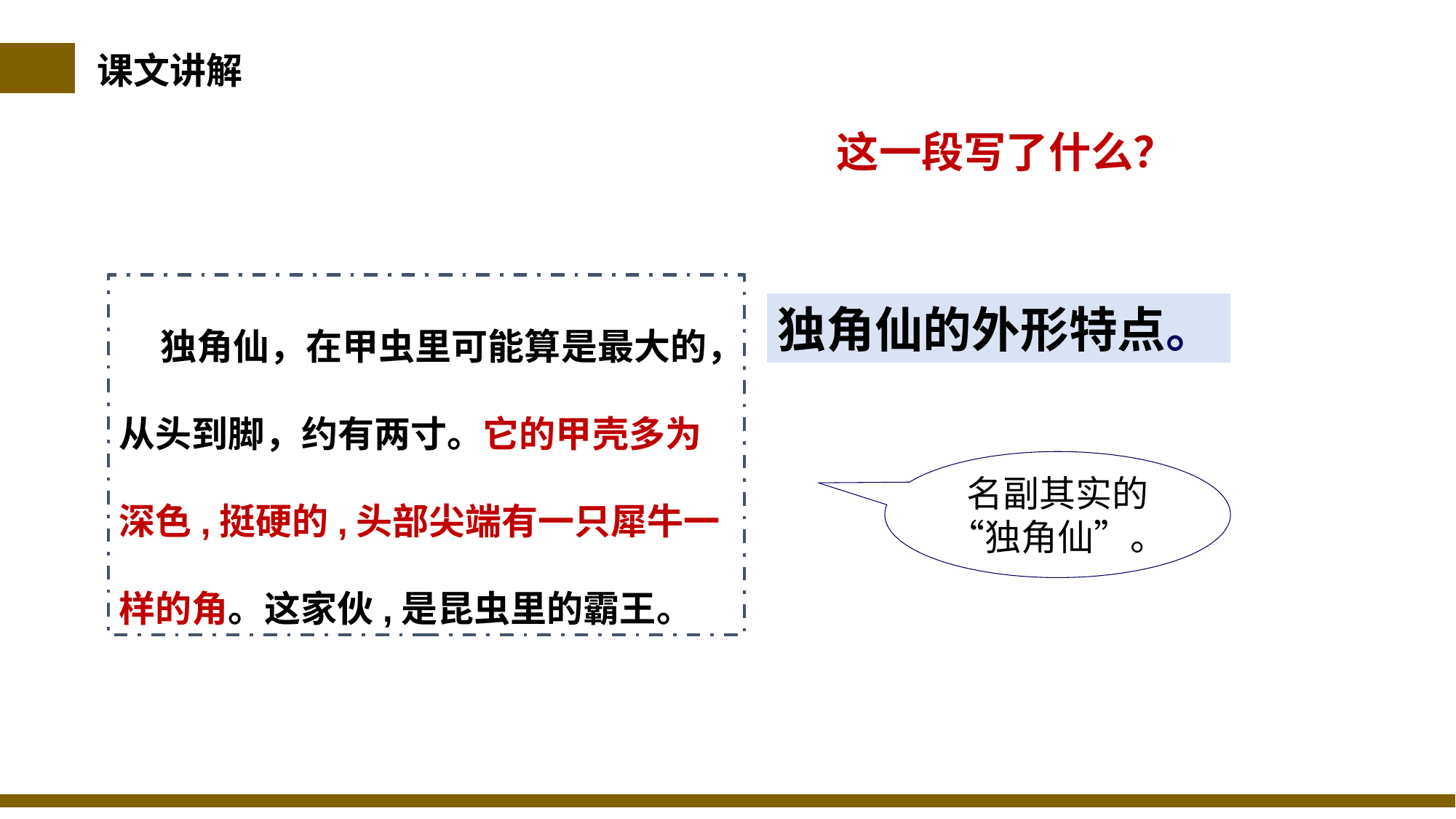

课文讲解
这一段写了什么？
    独角仙，在甲虫里可能算是最大的，从头到脚，约有两寸。它的甲壳多为深色,挺硬的,头部尖端有一只犀牛一样的角。这家伙,是昆虫里的霸王。
独角仙的外形特点。
名副其实的“独角仙”。